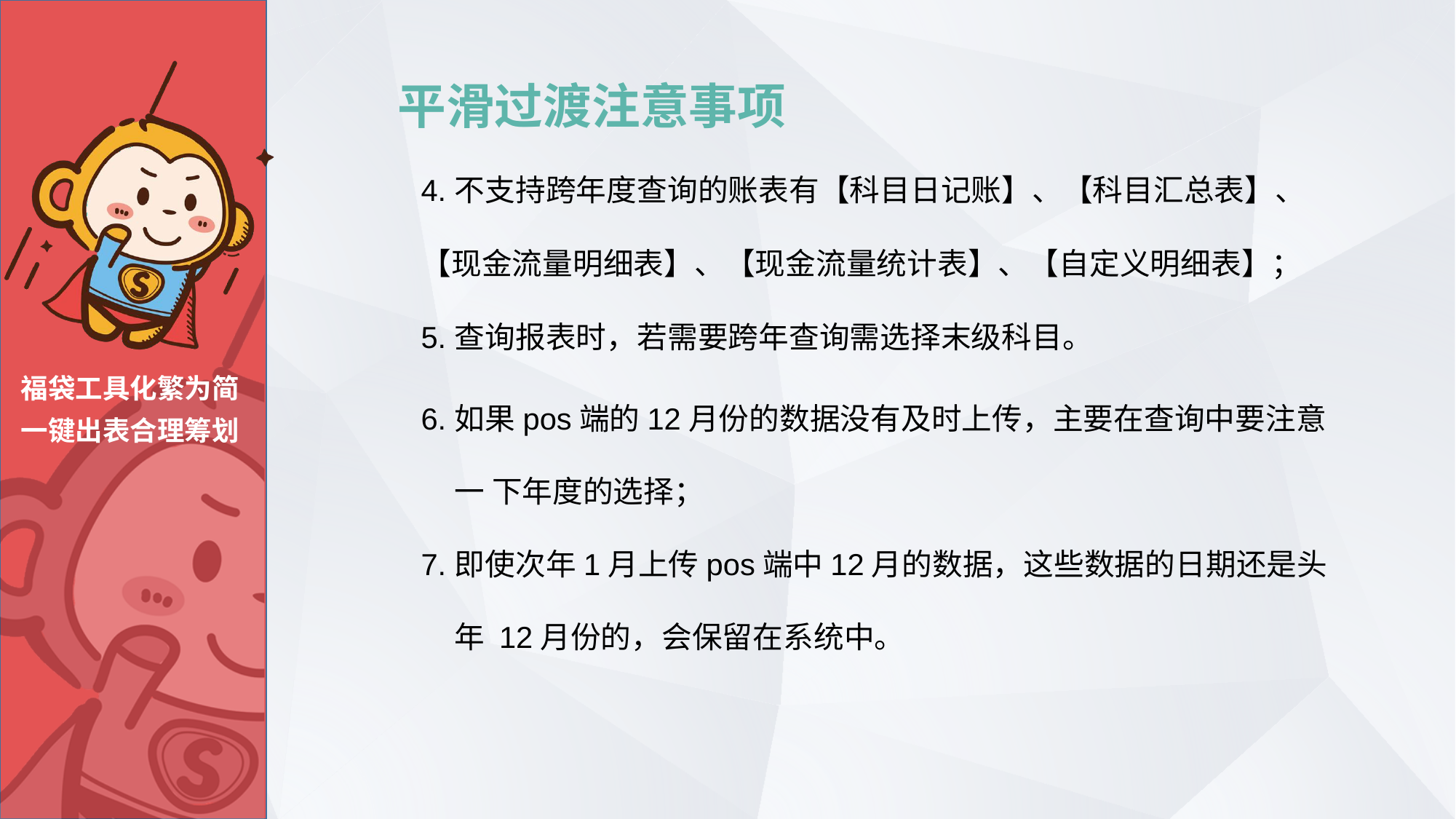

# 平滑过渡注意事项
不支持跨年度查询的账表有【科目日记账】、【科目汇总表】、

【现金流量明细表】、【现金流量统计表】、【自定义明细表】；

查询报表时，若需要跨年查询需选择末级科目。
如果pos端的12月份的数据没有及时上传，主要在查询中要注意一 下年度的选择；
即使次年1月上传pos端中12月的数据，这些数据的日期还是头年 12月份的，会保留在系统中。

福袋工具化繁为简
一键出表合理筹划